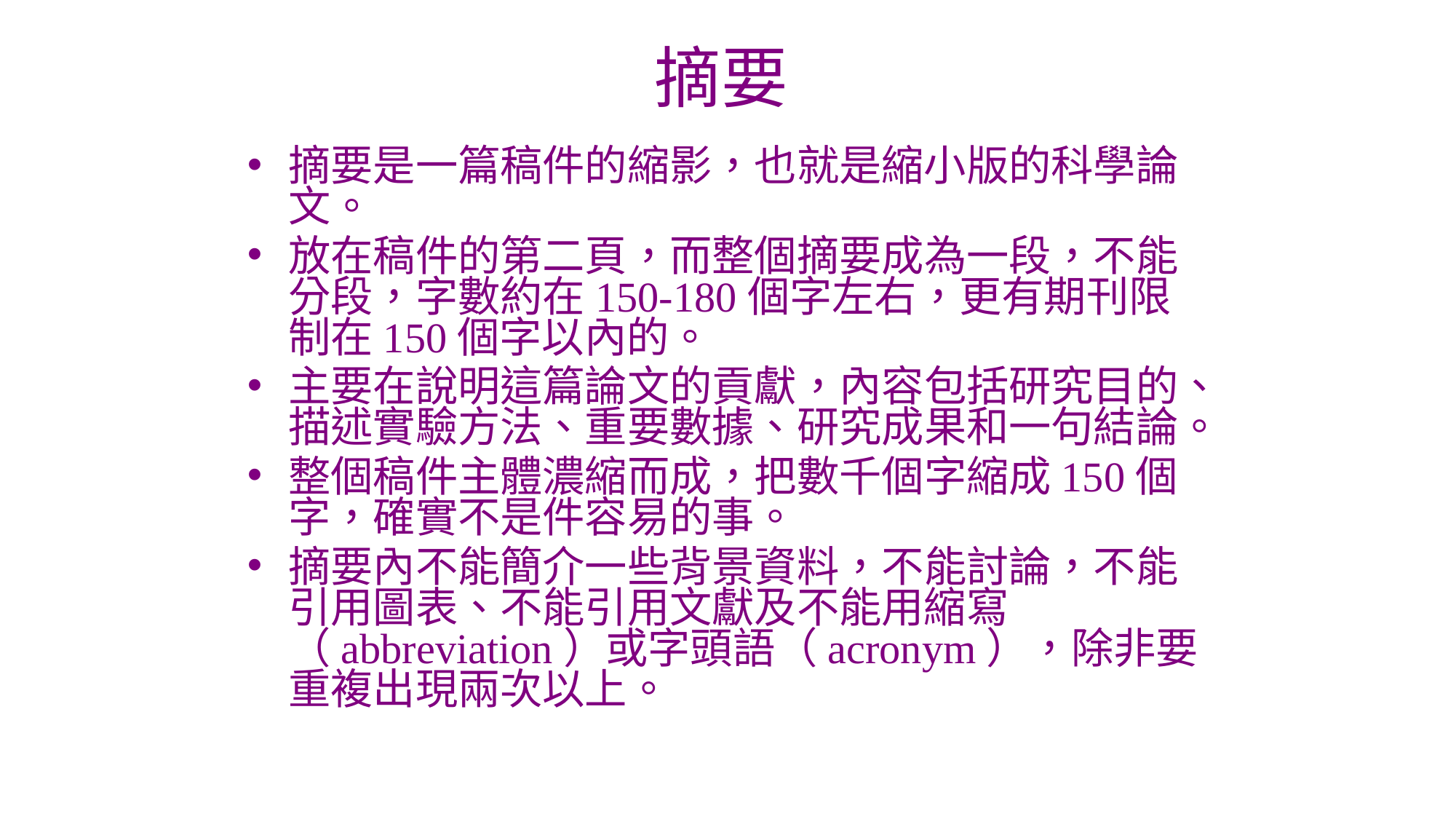

# 摘要
摘要是一篇稿件的縮影，也就是縮小版的科學論文。
放在稿件的第二頁，而整個摘要成為一段，不能分段，字數約在150-180個字左右，更有期刊限制在150個字以內的。
主要在說明這篇論文的貢獻，內容包括研究目的、描述實驗方法、重要數據、研究成果和一句結論。
整個稿件主體濃縮而成，把數千個字縮成150個字，確實不是件容易的事。
摘要內不能簡介一些背景資料，不能討論，不能引用圖表、不能引用文獻及不能用縮寫（abbreviation）或字頭語（acronym），除非要重複出現兩次以上。